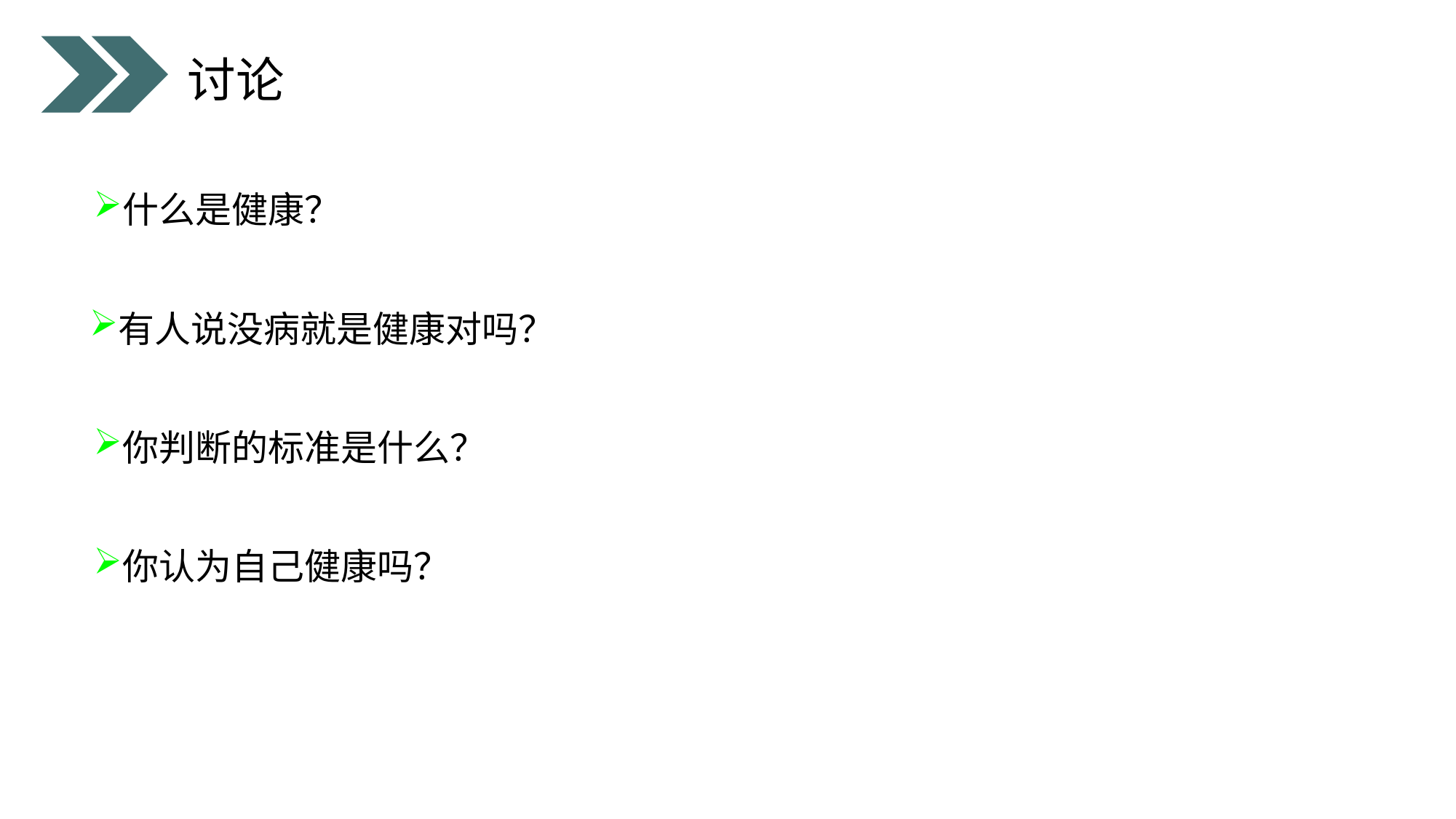

讨论
什么是健康？
有人说没病就是健康对吗？
你判断的标准是什么？
你认为自己健康吗？